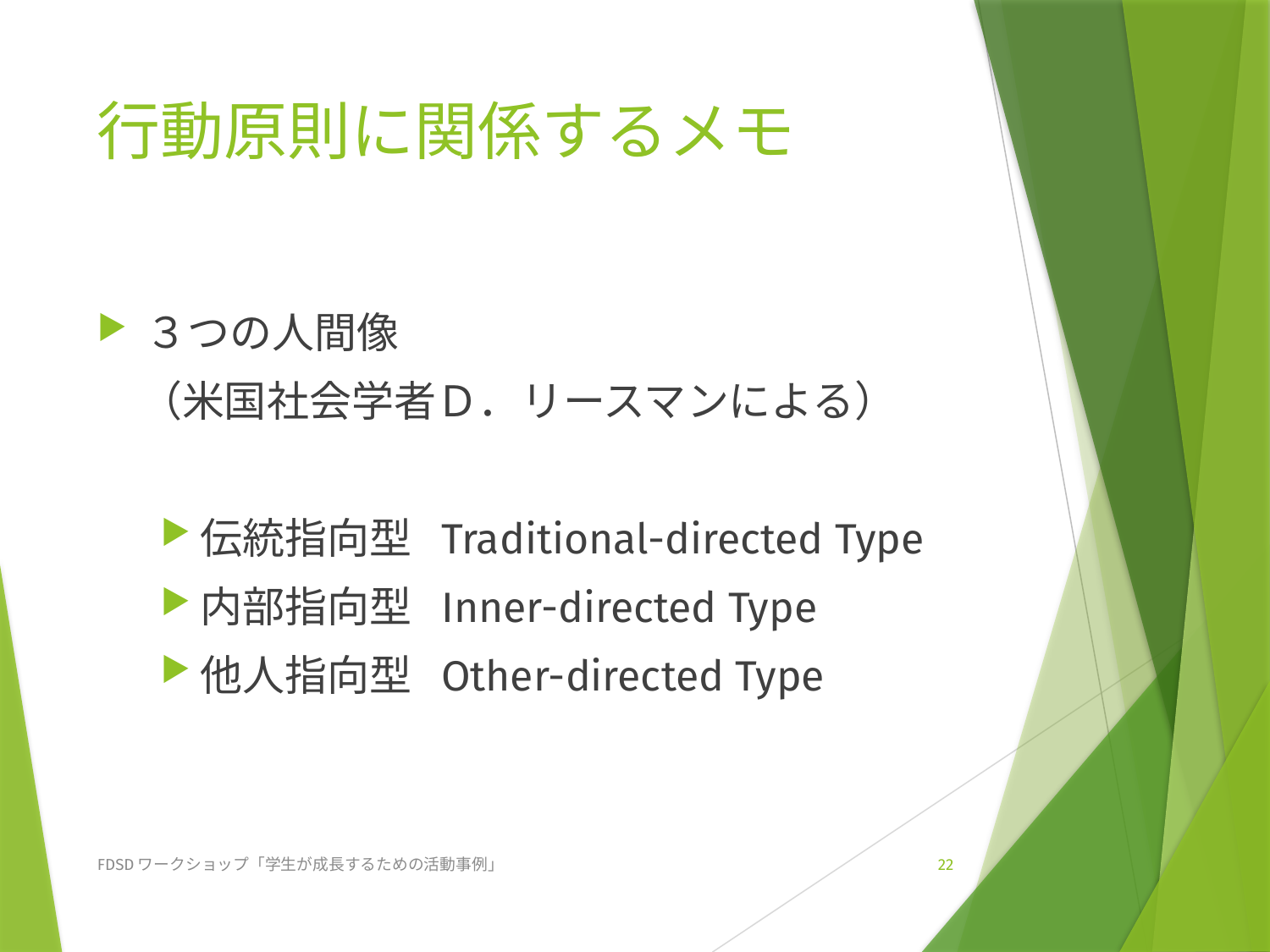

# 行動原則に関係するメモ
３つの人間像
　（米国社会学者Ｄ．リースマンによる）

伝統指向型  Traditional-directed Type
内部指向型  Inner-directed Type
他人指向型  Other-directed Type

FDSDワークショップ「学生が成長するための活動事例」
22